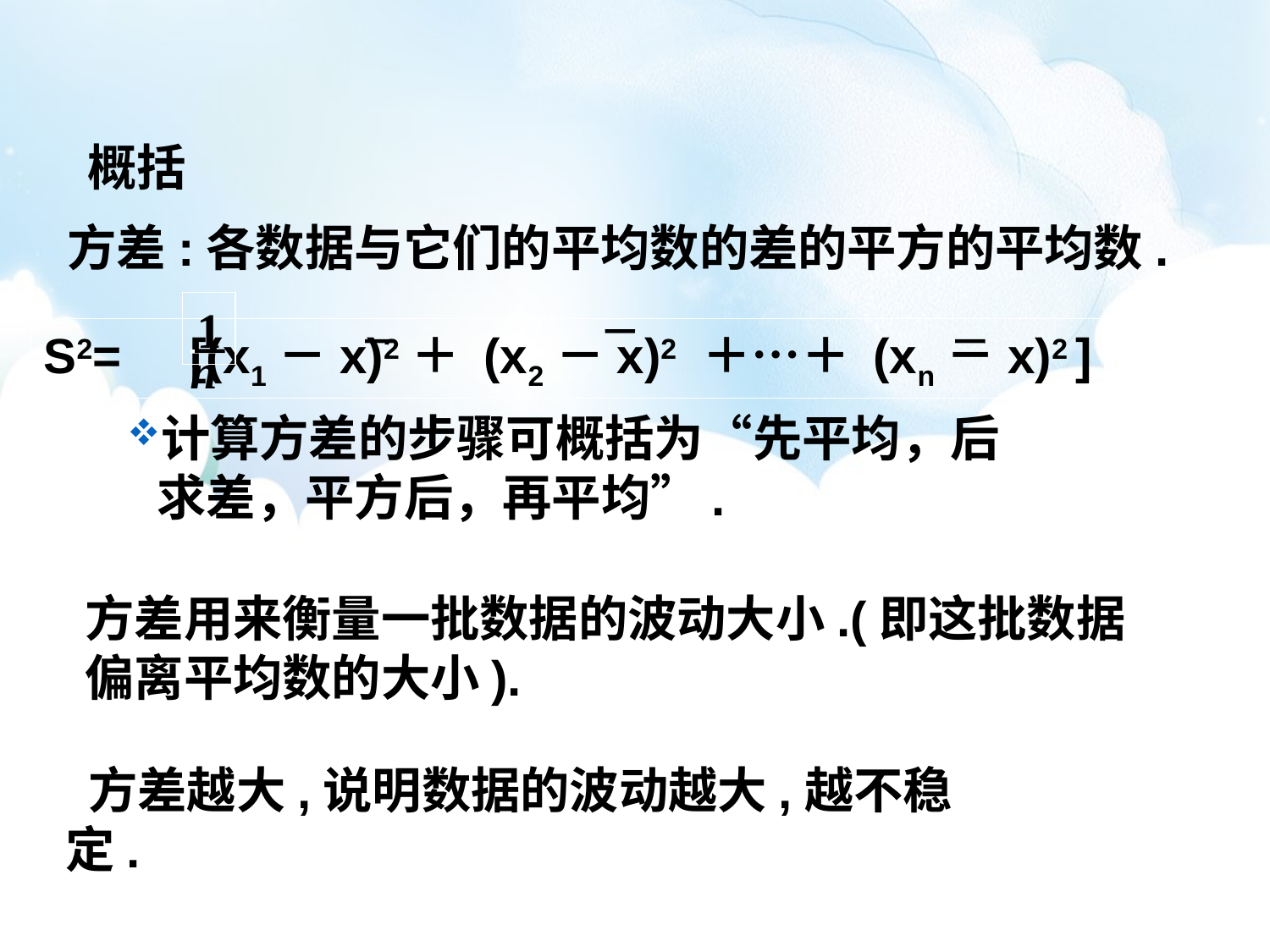

概括
方差:各数据与它们的平均数的差的平方的平均数.
1
n

S2=     [(x1－x)2＋ (x2－x)2 ＋…＋ (xn－x)2 ]

计算方差的步骤可概括为“先平均，后求差，平方后，再平均”.
方差用来衡量一批数据的波动大小.(即这批数据偏离平均数的大小).
 方差越大,说明数据的波动越大,越不稳定.